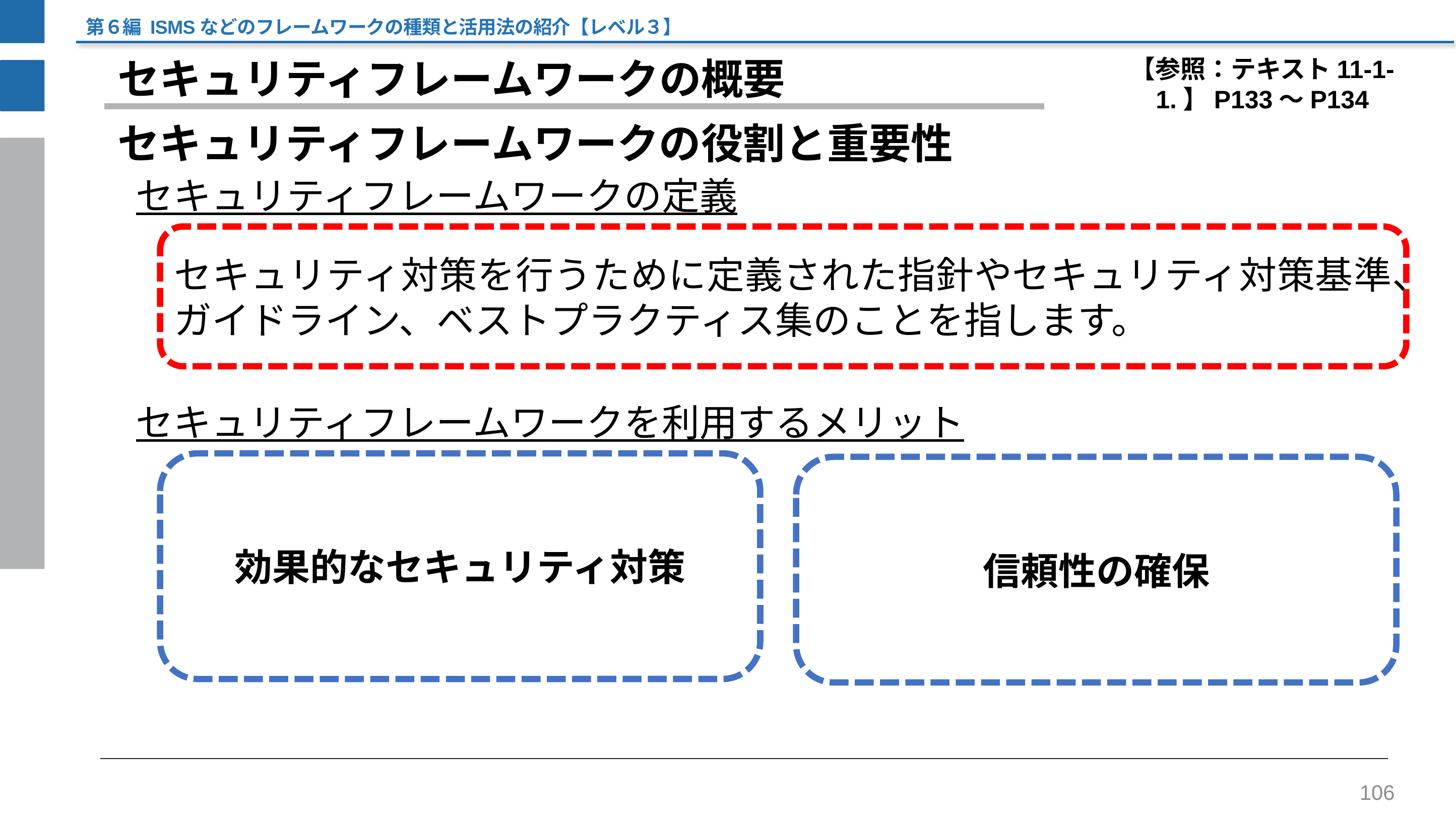

第６編 ISMSなどのフレームワークの種類と活用法の紹介【レベル３】
【参照：テキスト11-1-1.】P133～P134
セキュリティフレームワークの概要
セキュリティフレームワークの役割と重要性
セキュリティフレームワークの定義

セキュリティフレームワークを利用するメリット

セキュリティ対策を行うために定義された指針やセキュリティ対策基準、ガイドライン、ベストプラクティス集のことを指します。
効果的なセキュリティ対策
信頼性の確保
106